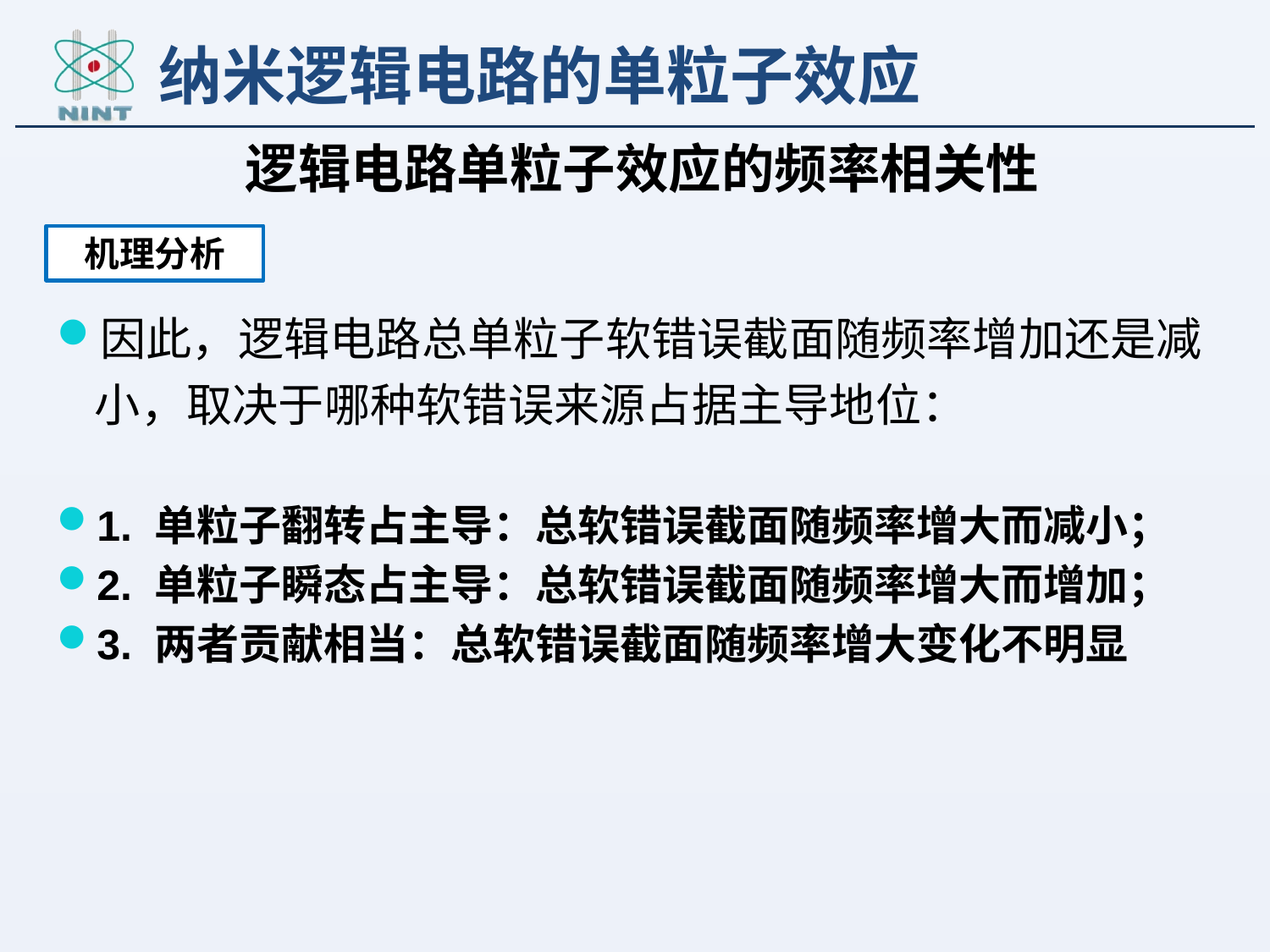

纳米逻辑电路的单粒子效应
逻辑电路单粒子效应的频率相关性
机理分析
因此，逻辑电路总单粒子软错误截面随频率增加还是减小，取决于哪种软错误来源占据主导地位：

1. 单粒子翻转占主导：总软错误截面随频率增大而减小；
2. 单粒子瞬态占主导：总软错误截面随频率增大而增加；
3. 两者贡献相当：总软错误截面随频率增大变化不明显